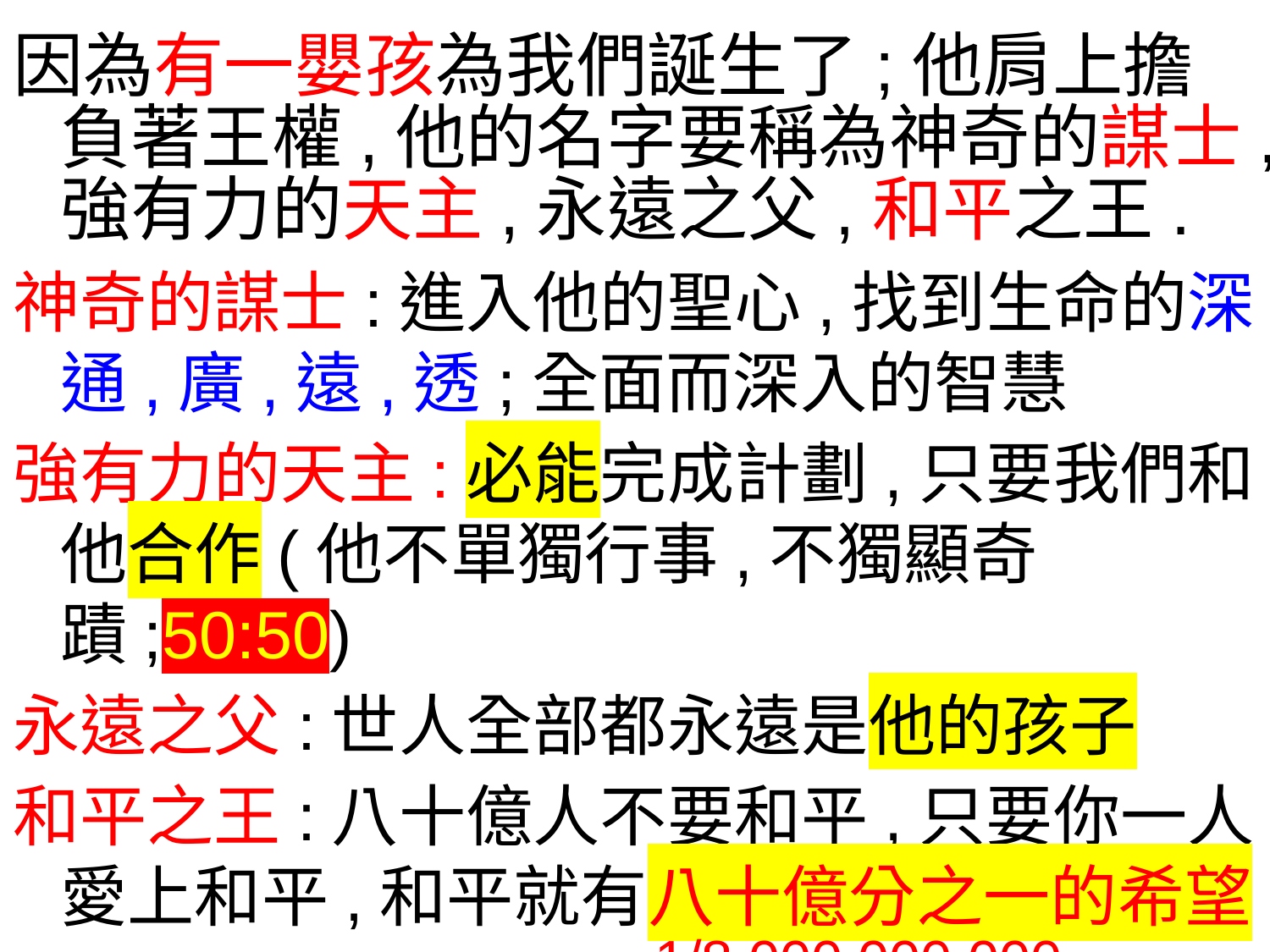

因為有一嬰孩為我們誕生了;他肩上擔負著王權,他的名字要稱為神奇的謀士,強有力的天主,永遠之父,和平之王.
神奇的謀士:進入他的聖心,找到生命的深,通,廣,遠,透;全面而深入的智慧
強有力的天主:必能完成計劃,只要我們和他合作(他不單獨行事,不獨顯奇蹟;50:50)
永遠之父:世人全部都永遠是他的孩子
和平之王:八十億人不要和平,只要你一人愛上和平,和平就有八十億分之一的希望
                                         1/8,000,000,000